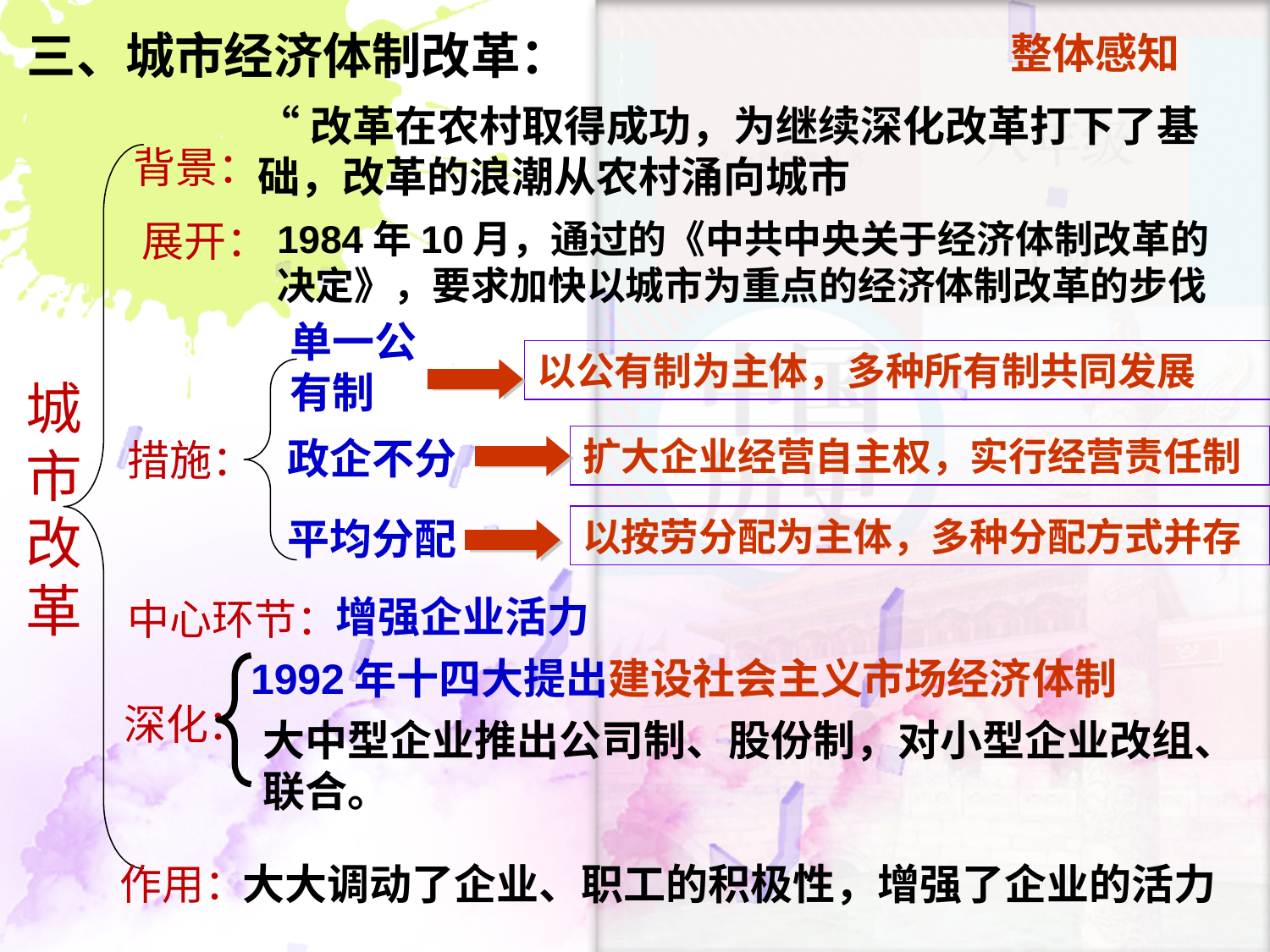

三、城市经济体制改革：
整体感知
“改革在农村取得成功，为继续深化改革打下了基础，改革的浪潮从农村涌向城市
背景：

展开：
1984年10月，通过的《中共中央关于经济体制改革的决定》，要求加快以城市为重点的经济体制改革的步伐
单一公有制
以公有制为主体，多种所有制共同发展

城市改革
政企不分
扩大企业经营自主权，实行经营责任制
措施：

平均分配
以按劳分配为主体，多种分配方式并存

增强企业活力
中心环节：
1992年十四大提出建设社会主义市场经济体制

深化：
大中型企业推出公司制、股份制，对小型企业改组、联合。
作用：
大大调动了企业、职工的积极性，增强了企业的活力